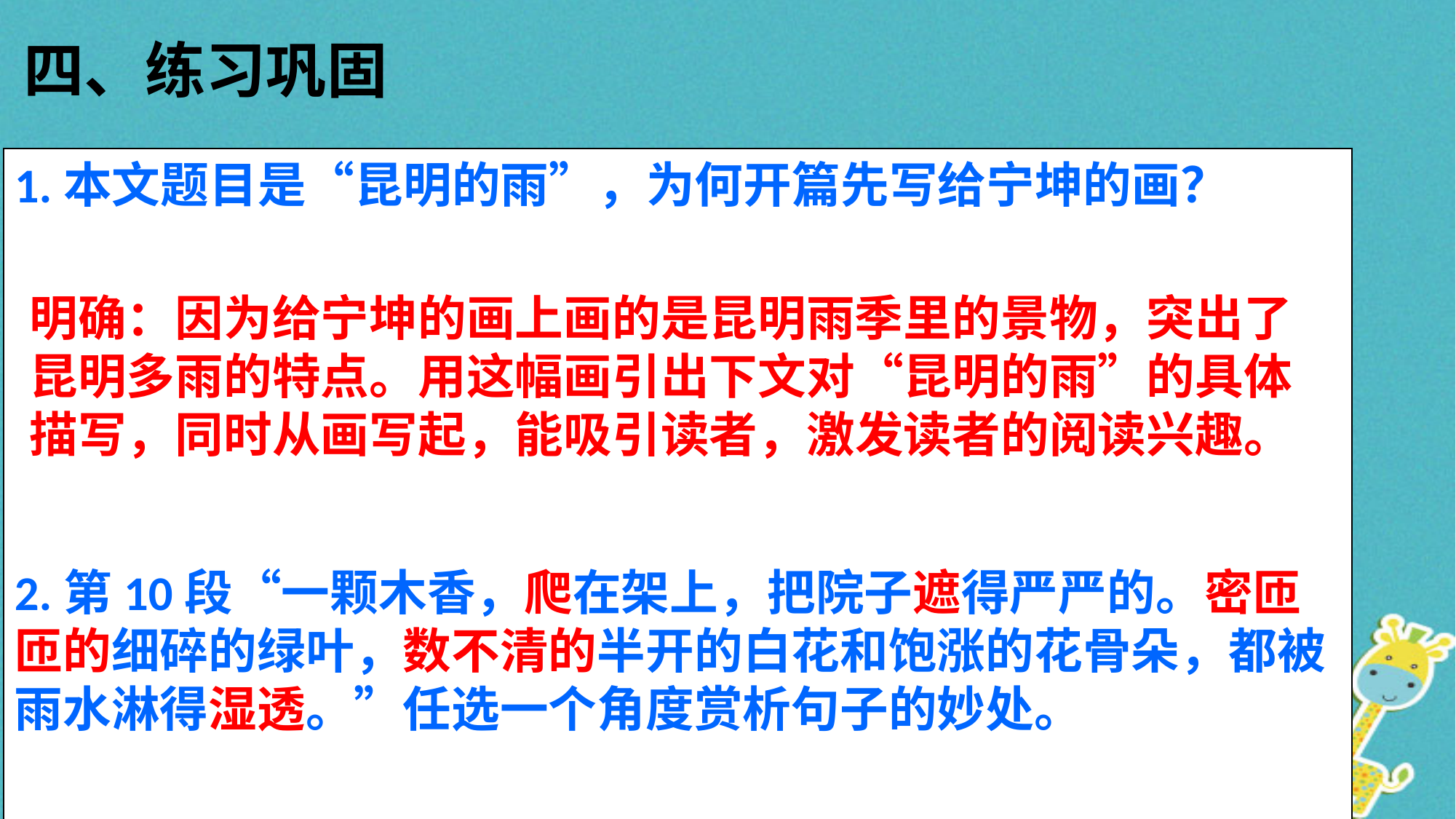

# 四、练习巩固
1.本文题目是“昆明的雨”，为何开篇先写给宁坤的画？

2.第10段“一颗木香，爬在架上，把院子遮得严严的。密匝匝的细碎的绿叶，数不清的半开的白花和饱涨的花骨朵，都被雨水淋得湿透。”任选一个角度赏析句子的妙处。

明确：因为给宁坤的画上画的是昆明雨季里的景物，突出了昆明多雨的特点。用这幅画引出下文对“昆明的雨”的具体描写，同时从画写起，能吸引读者，激发读者的阅读兴趣。